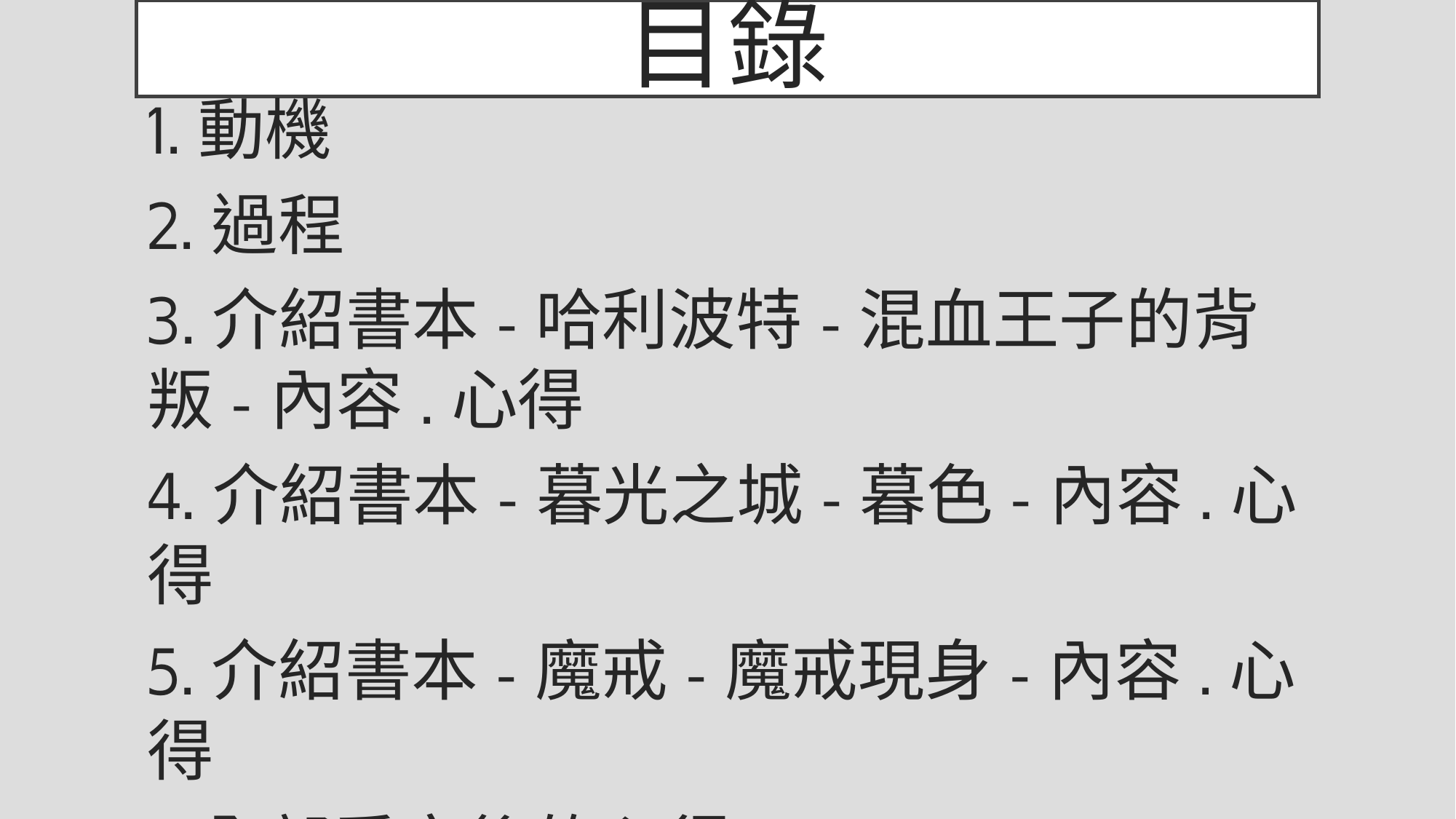

# 目錄
1.動機
2.過程
3.介紹書本-哈利波特-混血王子的背叛-內容.心得
4.介紹書本-暮光之城-暮色-內容.心得
5.介紹書本-魔戒-魔戒現身-內容.心得
6全部看完後的心得